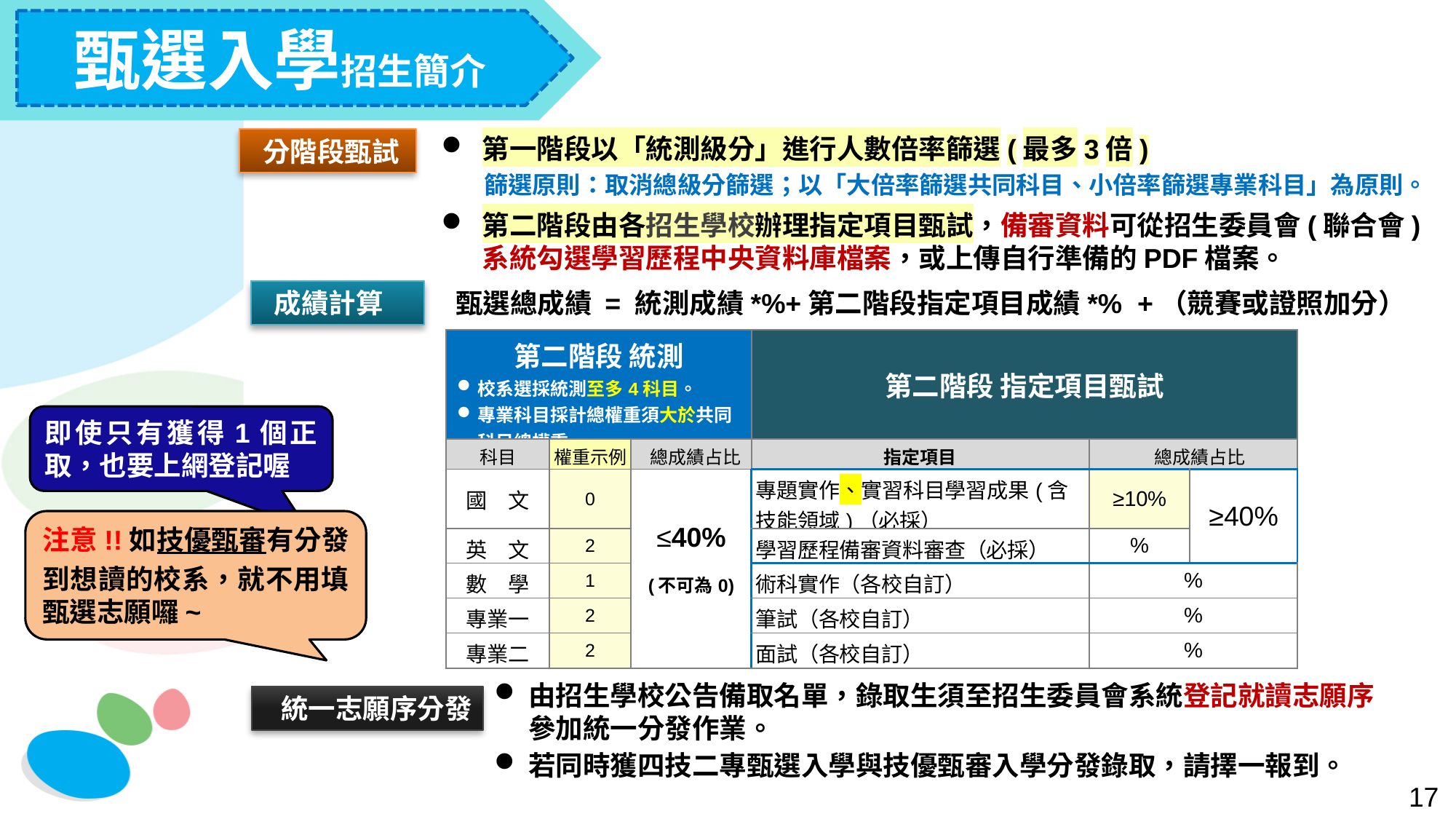

甄選入學招生簡介
第一階段以「統測級分」進行人數倍率篩選(最多3倍)
篩選原則：取消總級分篩選；以「大倍率篩選共同科目、小倍率篩選專業科目」為原則。
第二階段由各招生學校辦理指定項目甄試，備審資料可從招生委員會(聯合會)系統勾選學習歷程中央資料庫檔案，或上傳自行準備的PDF檔案。
 分階段甄試
甄選總成績 = 統測成績*%+第二階段指定項目成績*%  +（競賽或證照加分）
 成績計算
| 第二階段 統測 校系選採統測至多4科目。 專業科目採計總權重須大於共同科目總權重。 |  |  | 第二階段 指定項目甄試 |  |  |
| --- | --- | --- | --- | --- | --- |
| 科目 | 權重示例 | 總成績占比 | 指定項目 | 總成績占比 |  |
| 國　文 | 0 | ≤40% (不可為0) | 專題實作、實習科目學習成果(含技能領域)（必採） | ≥10% | ≥40% |
| 英　文 | 2 |  | 學習歷程備審資料審查（必採） | % |  |
| 數　學 | 1 |  | 術科實作（各校自訂） | % |  |
| 專業一 | 2 |  | 筆試（各校自訂） | % |  |
| 專業二 | 2 |  | 面試（各校自訂） | % |  |
即使只有獲得1個正取，也要上網登記喔
注意!!如技優甄審有分發到想讀的校系，就不用填甄選志願囉~
由招生學校公告備取名單，錄取生須至招生委員會系統登記就讀志願序參加統一分發作業。
若同時獲四技二專甄選入學與技優甄審入學分發錄取，請擇一報到。
  統一志願序分發